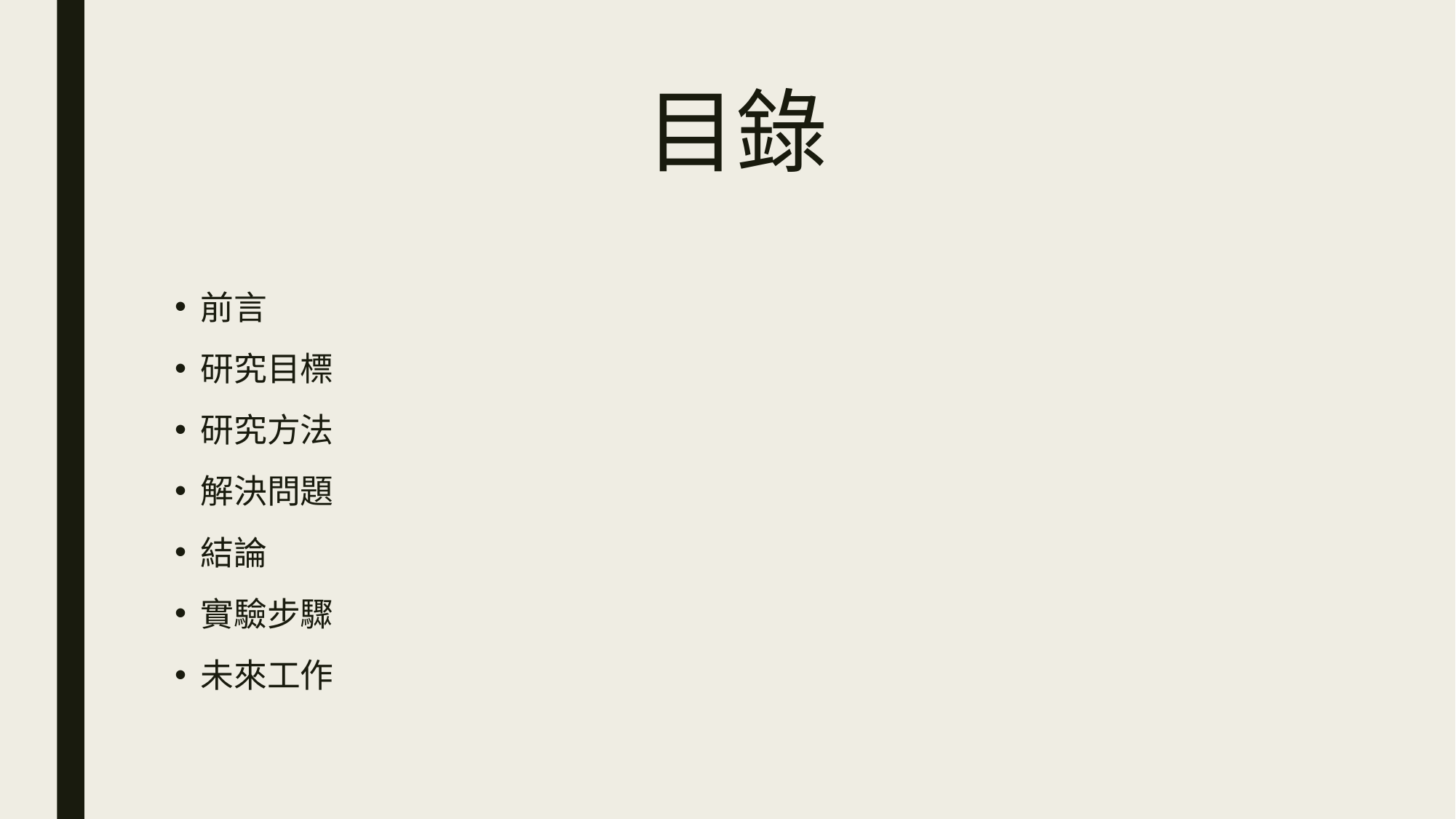

# 目錄
前言
研究目標
研究方法
解決問題
結論
實驗步驟
未來工作